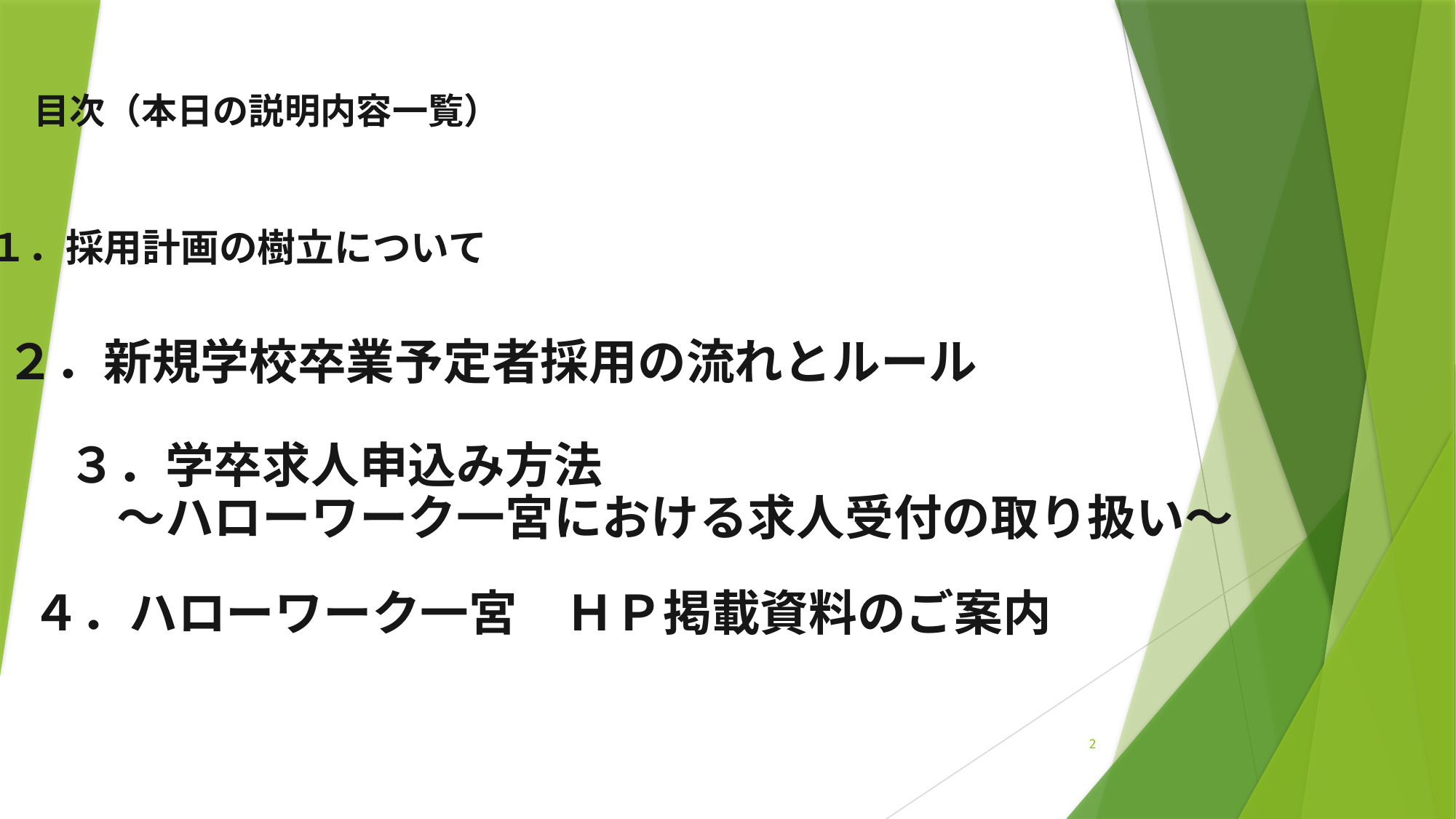

# 目次（本日の説明内容一覧）
１．採用計画の樹立について
２．新規学校卒業予定者採用の流れとルール
３．学卒求人申込み方法
　～ハローワーク一宮における求人受付の取り扱い～
４．ハローワーク一宮　ＨＰ掲載資料のご案内
2